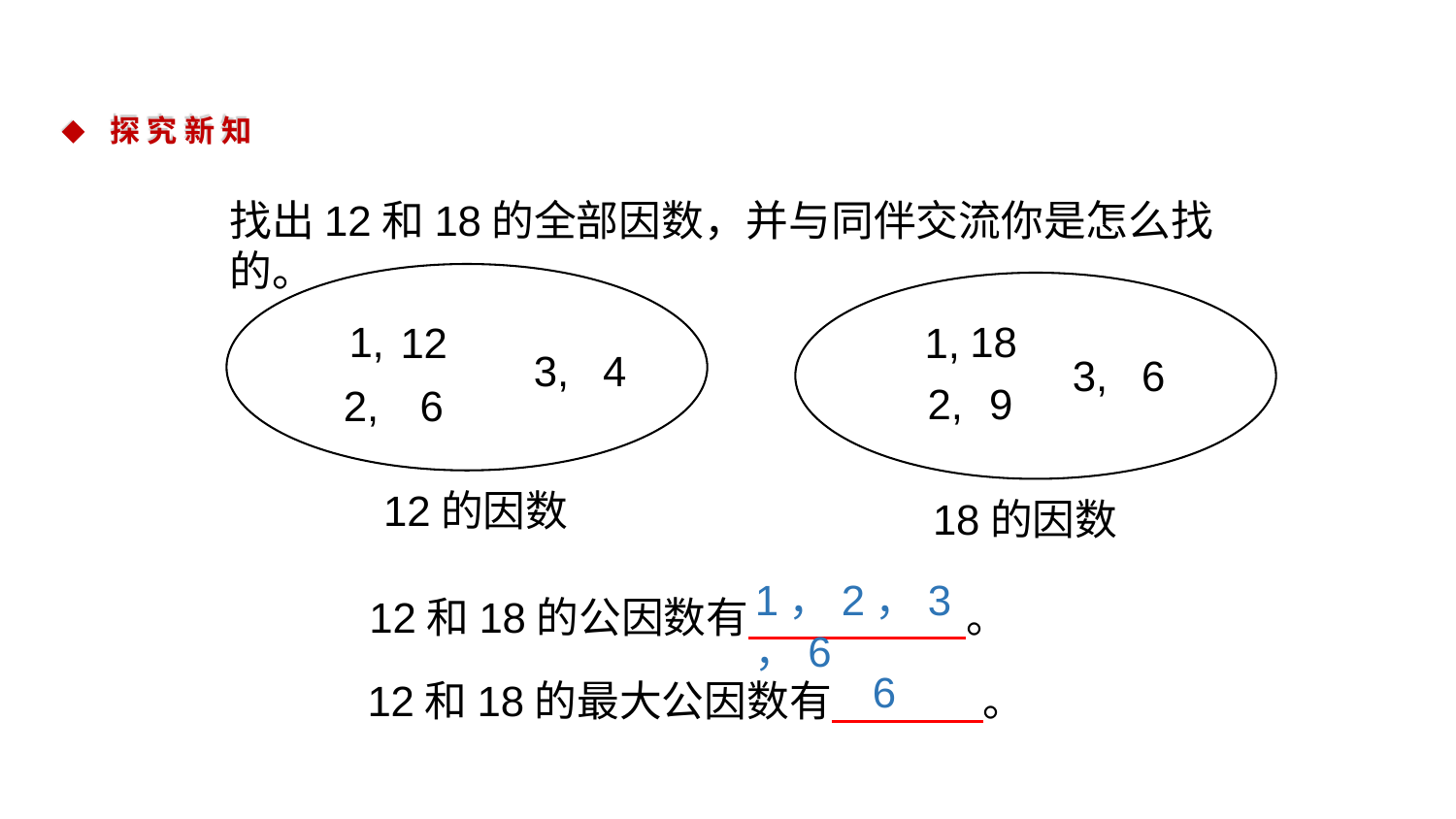

探 究 新 知
找出12和18的全部因数，并与同伴交流你是怎么找的。

 1,
   18
 12
     1,
3,
4
3,
6
     2,
   9
2,
 6
12的因数
18的因数
1，2，3，6
12和18的公因数有                       。
6
12和18的最大公因数有                。